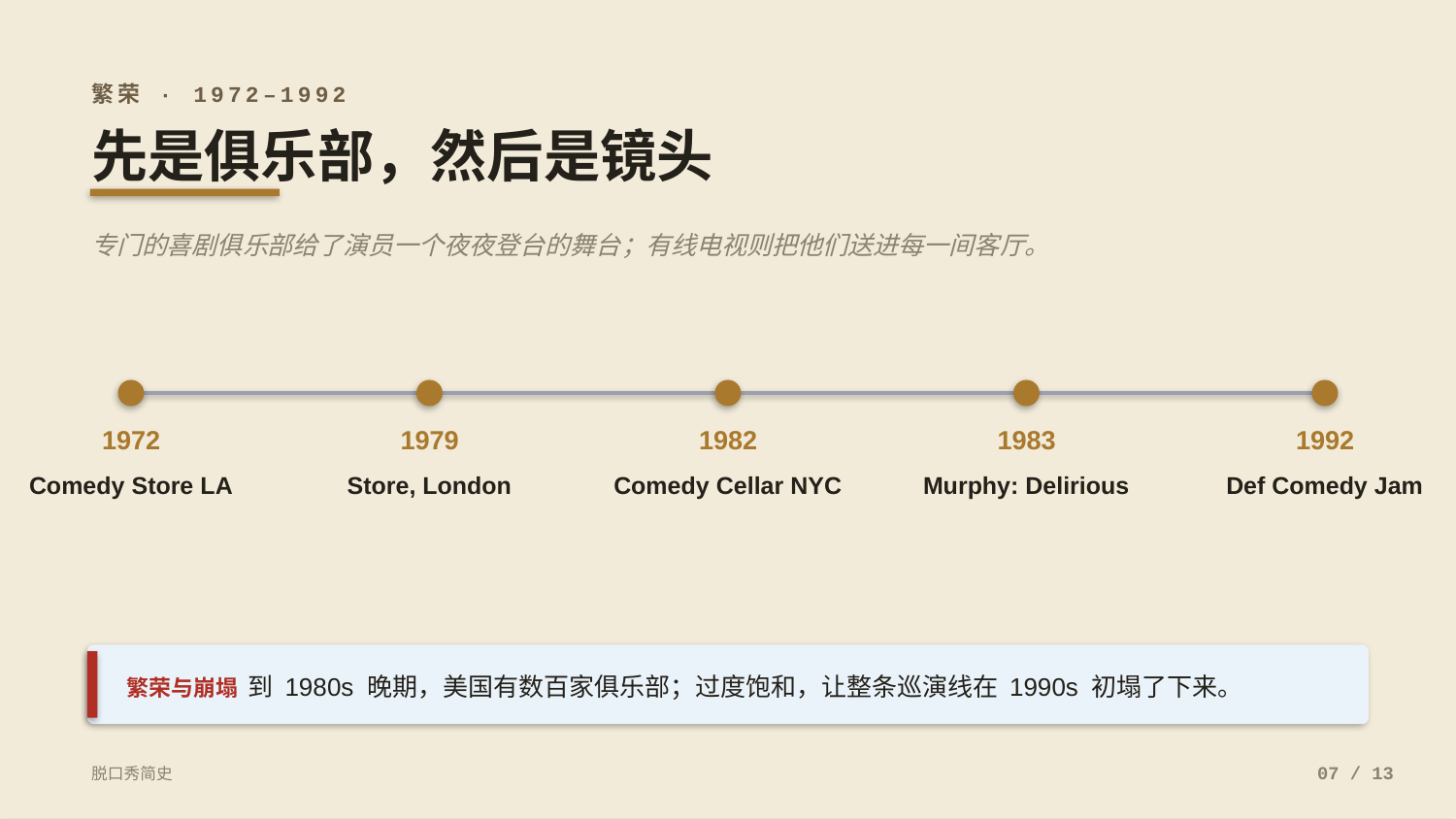

繁荣 · 1972–1992
先是俱乐部，然后是镜头

专门的喜剧俱乐部给了演员一个夜夜登台的舞台；有线电视则把他们送进每一间客厅。

1972
1979
1982
1983
1992
Comedy Store LA
Store, London
Comedy Cellar NYC
Murphy: Delirious
Def Comedy Jam

繁荣与崩塌  到 1980s 晚期，美国有数百家俱乐部；过度饱和，让整条巡演线在 1990s 初塌了下来。

脱口秀简史
07 / 13